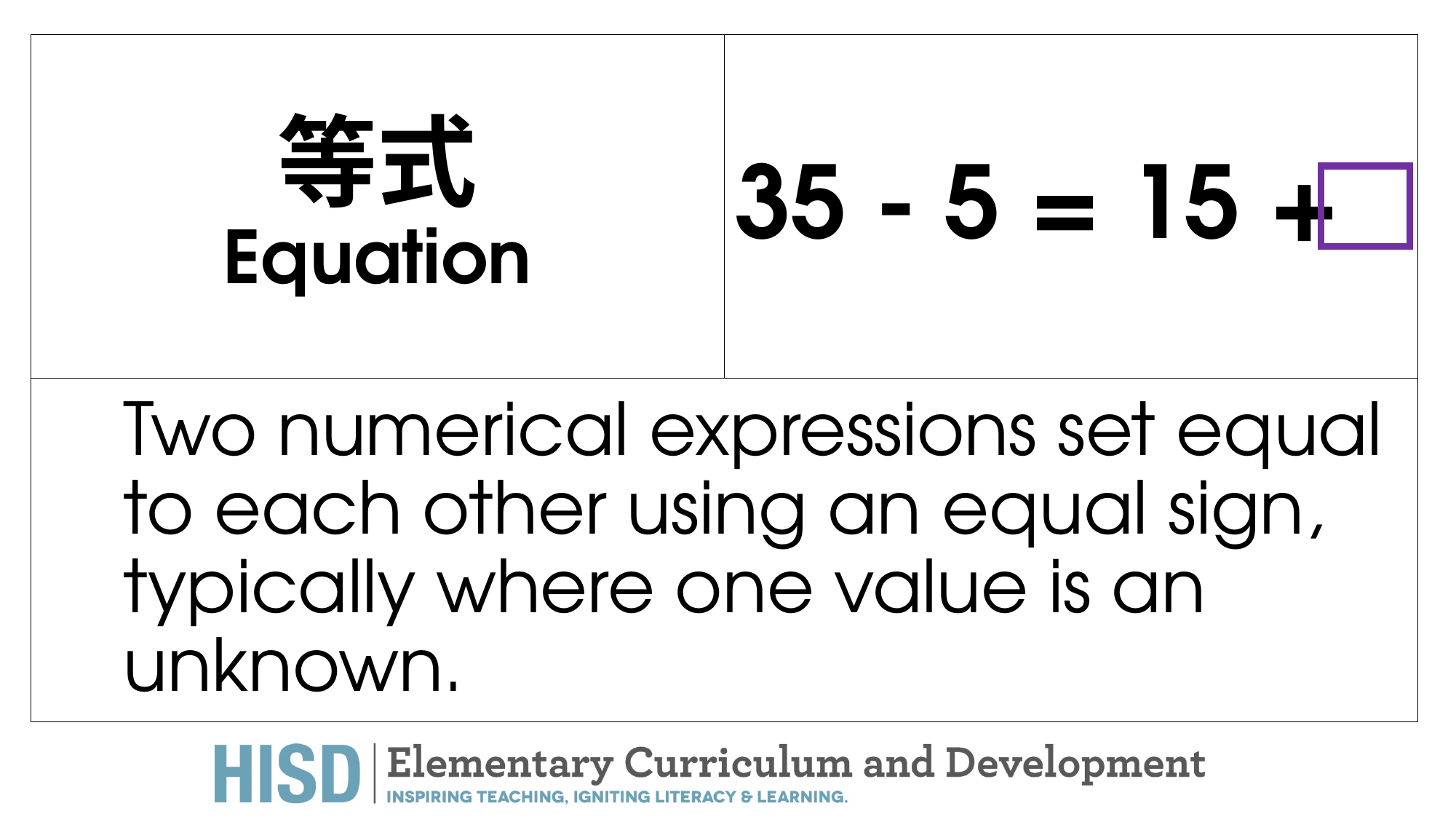

# 等式 Equation
35 - 5 = 15 +

Two numerical expressions set equal to each other using an equal sign, typically where one value is an unknown.